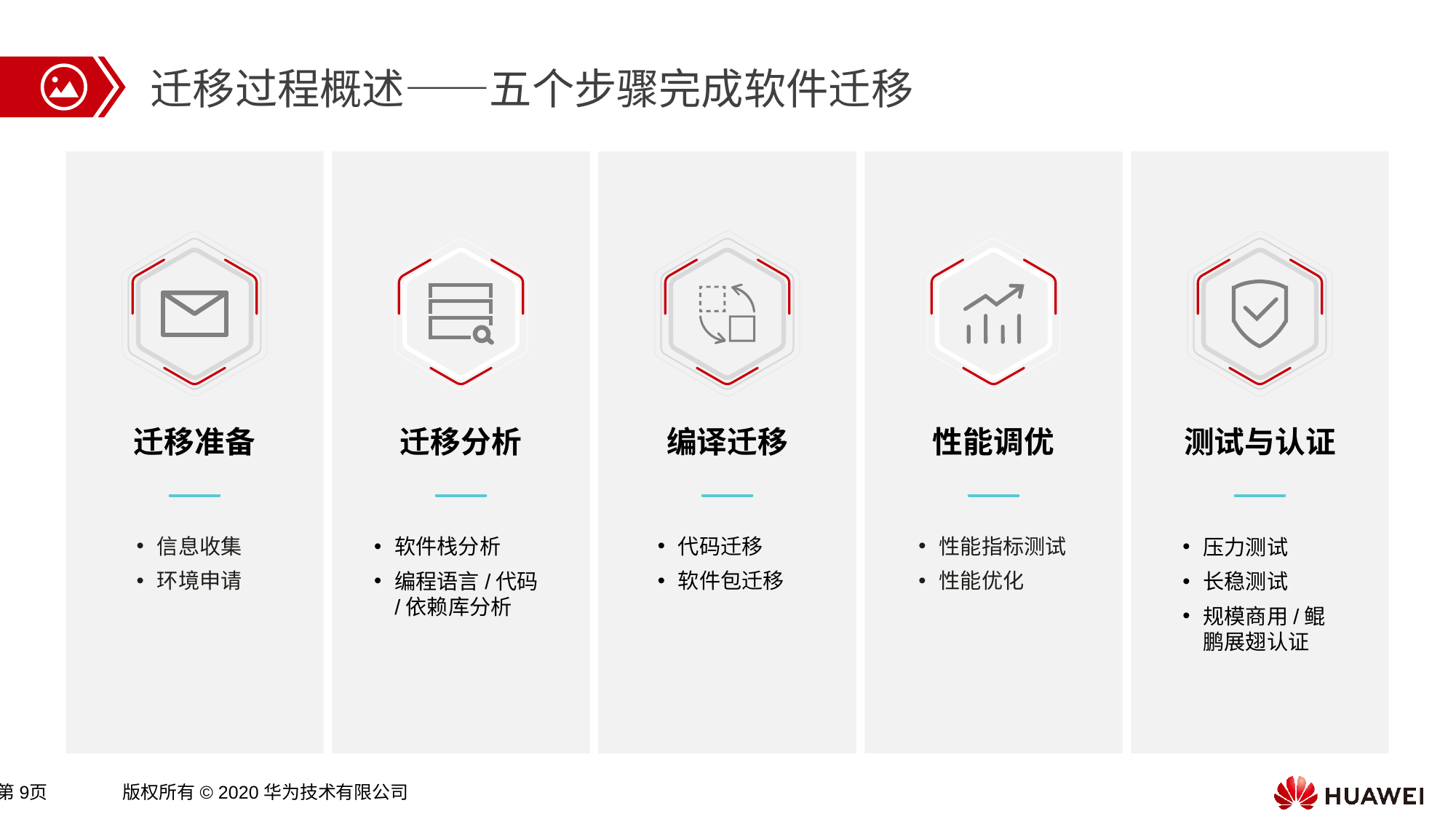

迁移过程概述——五个步骤完成软件迁移

迁移准备
迁移分析
编译迁移
性能调优
测试与认证
信息收集
环境申请
软件栈分析
编程语言/代码/依赖库分析

代码迁移
软件包迁移
性能指标测试
性能优化
压力测试
长稳测试
规模商用/鲲鹏展翅认证